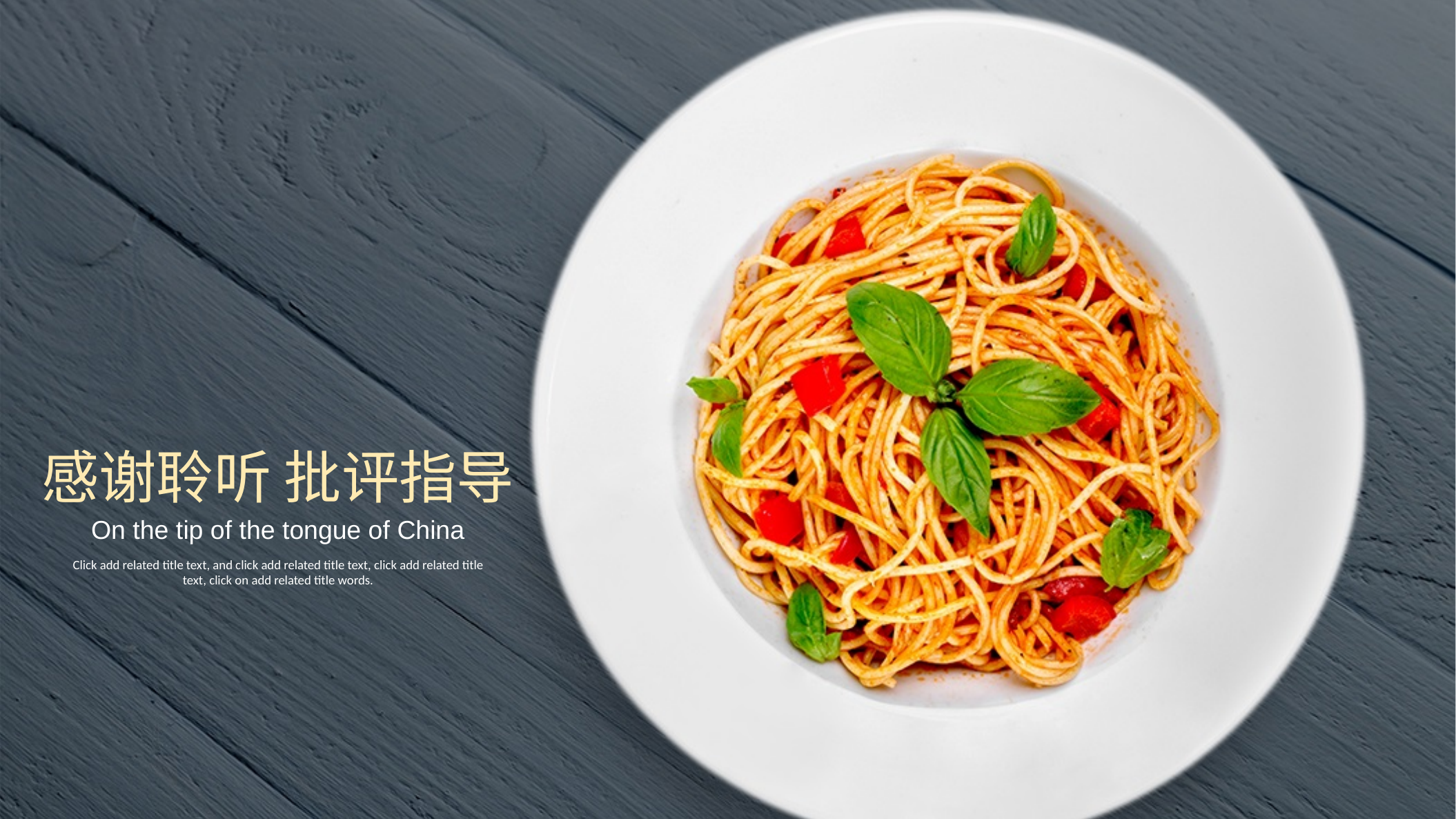

感谢聆听 批评指导
On the tip of the tongue of China
Click add related title text, and click add related title text, click add related title text, click on add related title words.